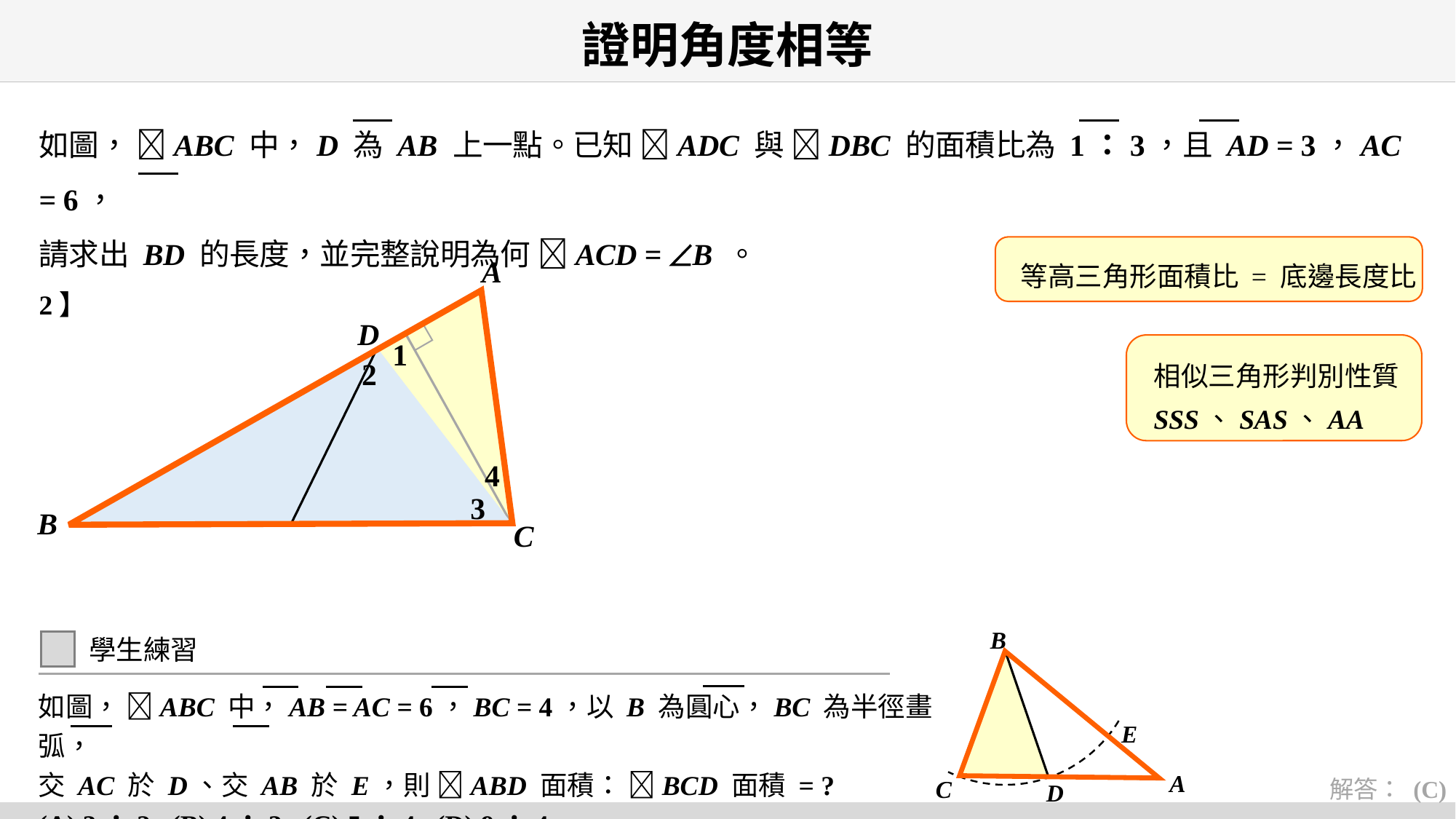

# 證明角度相等
如圖， ΔABC 中，D 為 AB 上一點。已知 ΔADC 與 ΔDBC 的面積比為 1：3，且 AD = 3，AC = 6，
請求出 BD 的長度，並完整說明為何 ∠ACD = ∠B 。                                                                【105 會考 非選 2】
等高三角形面積比 = 底邊長度比
A

D

1
相似三角形判別性質
SSS、SAS、AA

2
4
3
B
C

B

E
A
C
D
學生練習

如圖， ΔABC 中，AB = AC = 6，BC = 4，以 B 為圓心，BC 為半徑畫弧，
交 AC 於 D、交 AB 於 E，則 ΔABD 面積： ΔBCD 面積 = ?
(A) 3：2   (B) 4：3   (C) 5：4   (D) 9：4
解答： (C)